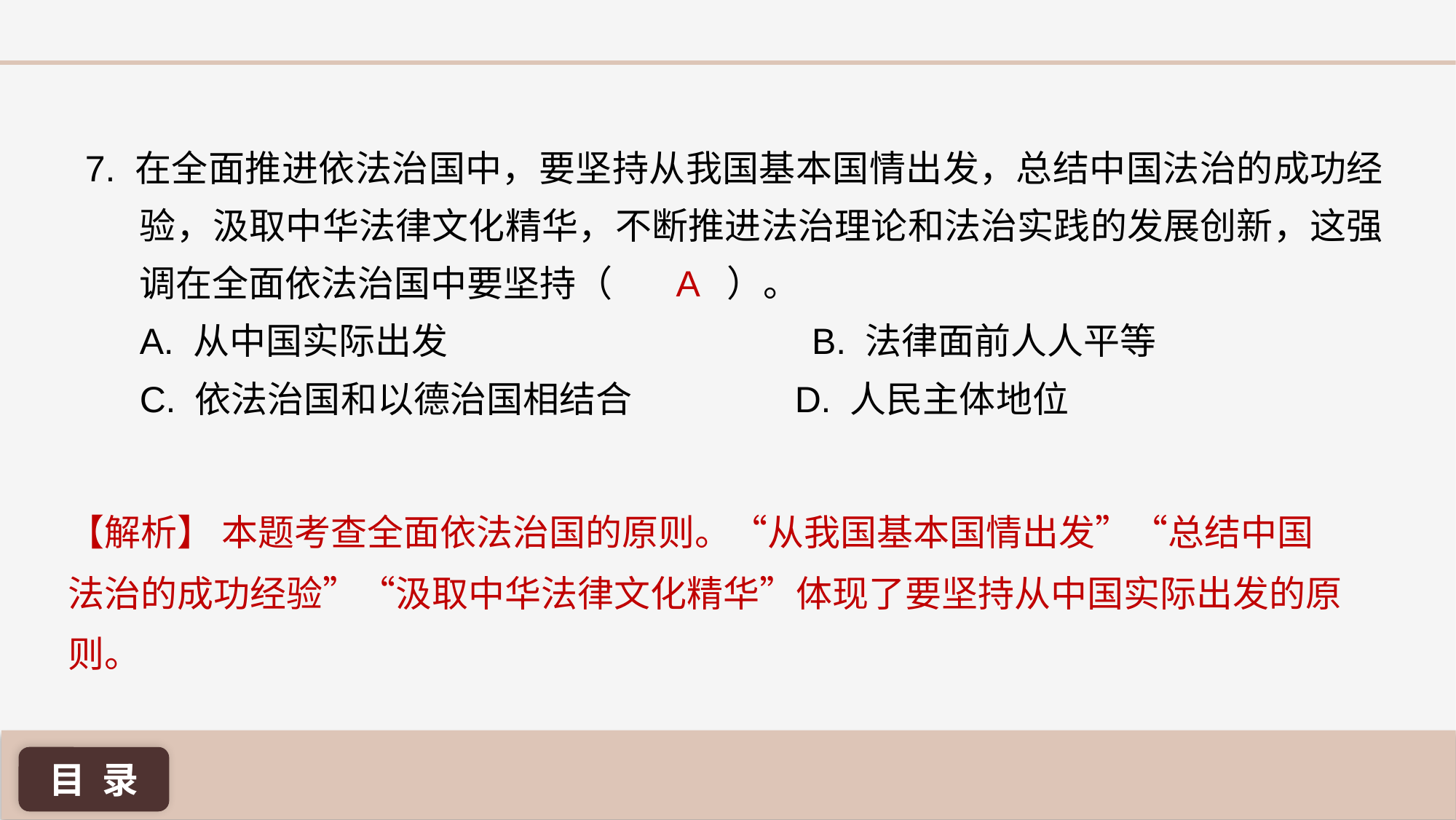

7. 在全面推进依法治国中，要坚持从我国基本国情出发，总结中国法治的成功经验，汲取中华法律文化精华，不断推进法治理论和法治实践的发展创新，这强调在全面依法治国中要坚持（              ）。
A. 从中国实际出发				 B. 法律面前人人平等
C. 依法治国和以德治国相结合 		D. 人民主体地位
A
【解析】 本题考查全面依法治国的原则。“从我国基本国情出发”“总结中国法治的成功经验”“汲取中华法律文化精华”体现了要坚持从中国实际出发的原则。